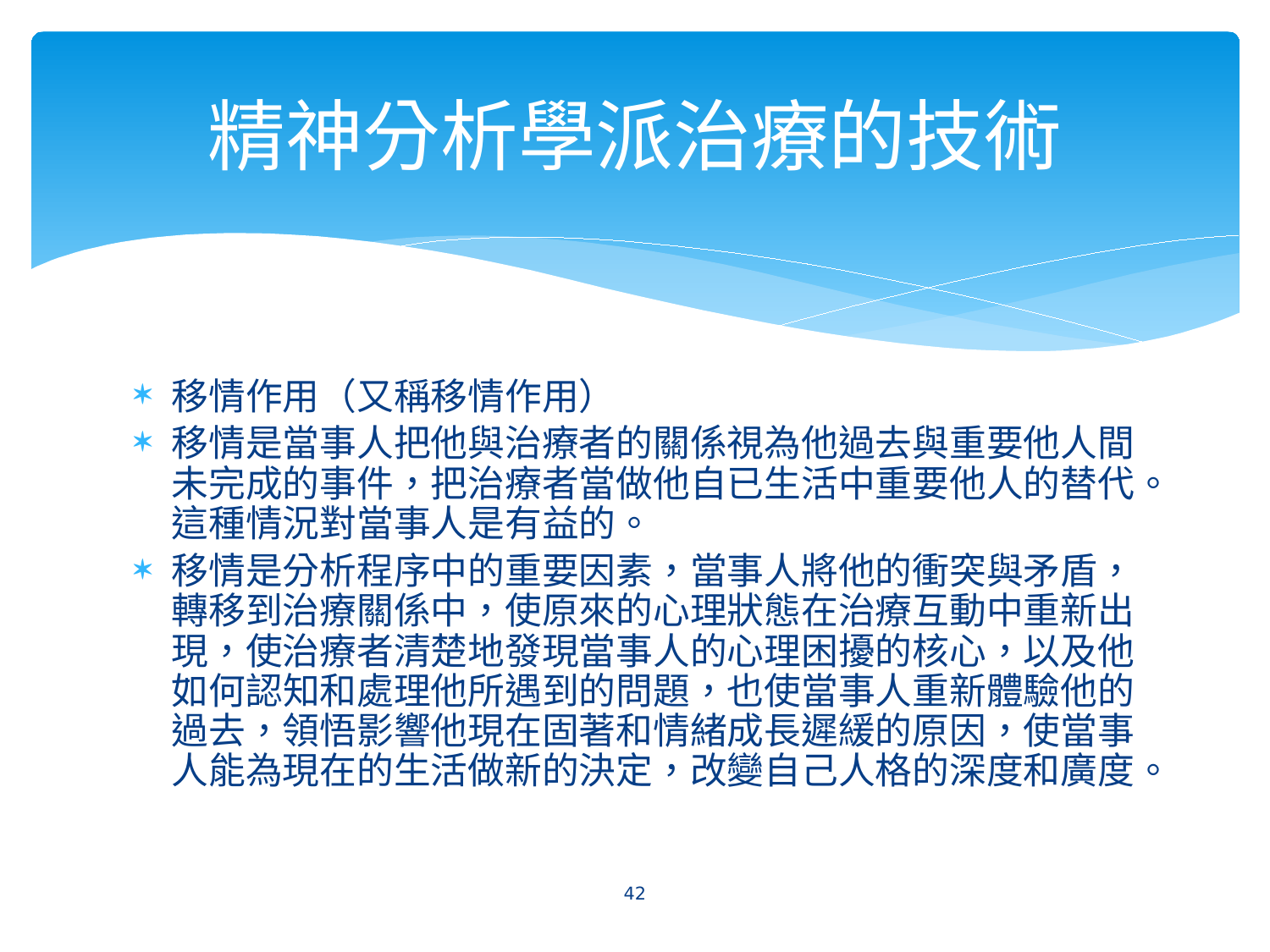

# 精神分析學派治療的技術
移情作用（又稱移情作用）
移情是當事人把他與治療者的關係視為他過去與重要他人間未完成的事件，把治療者當做他自已生活中重要他人的替代。這種情況對當事人是有益的。
移情是分析程序中的重要因素，當事人將他的衝突與矛盾，轉移到治療關係中，使原來的心理狀態在治療互動中重新出現，使治療者清楚地發現當事人的心理困擾的核心，以及他如何認知和處理他所遇到的問題，也使當事人重新體驗他的過去，領悟影響他現在固著和情緒成長遲緩的原因，使當事人能為現在的生活做新的決定，改變自己人格的深度和廣度。
42